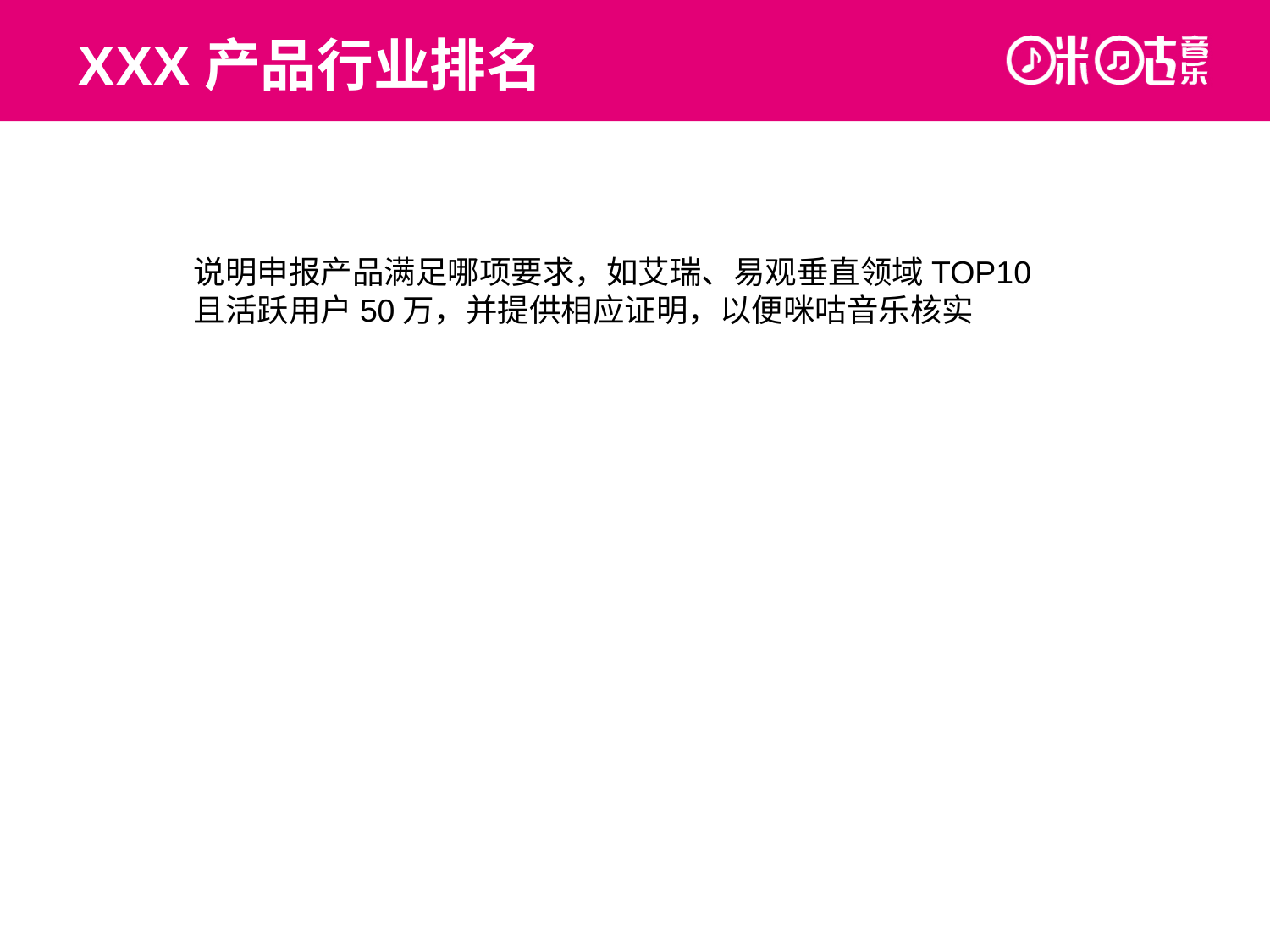

# XXX产品行业排名
说明申报产品满足哪项要求，如艾瑞、易观垂直领域TOP10且活跃用户50万，并提供相应证明，以便咪咕音乐核实